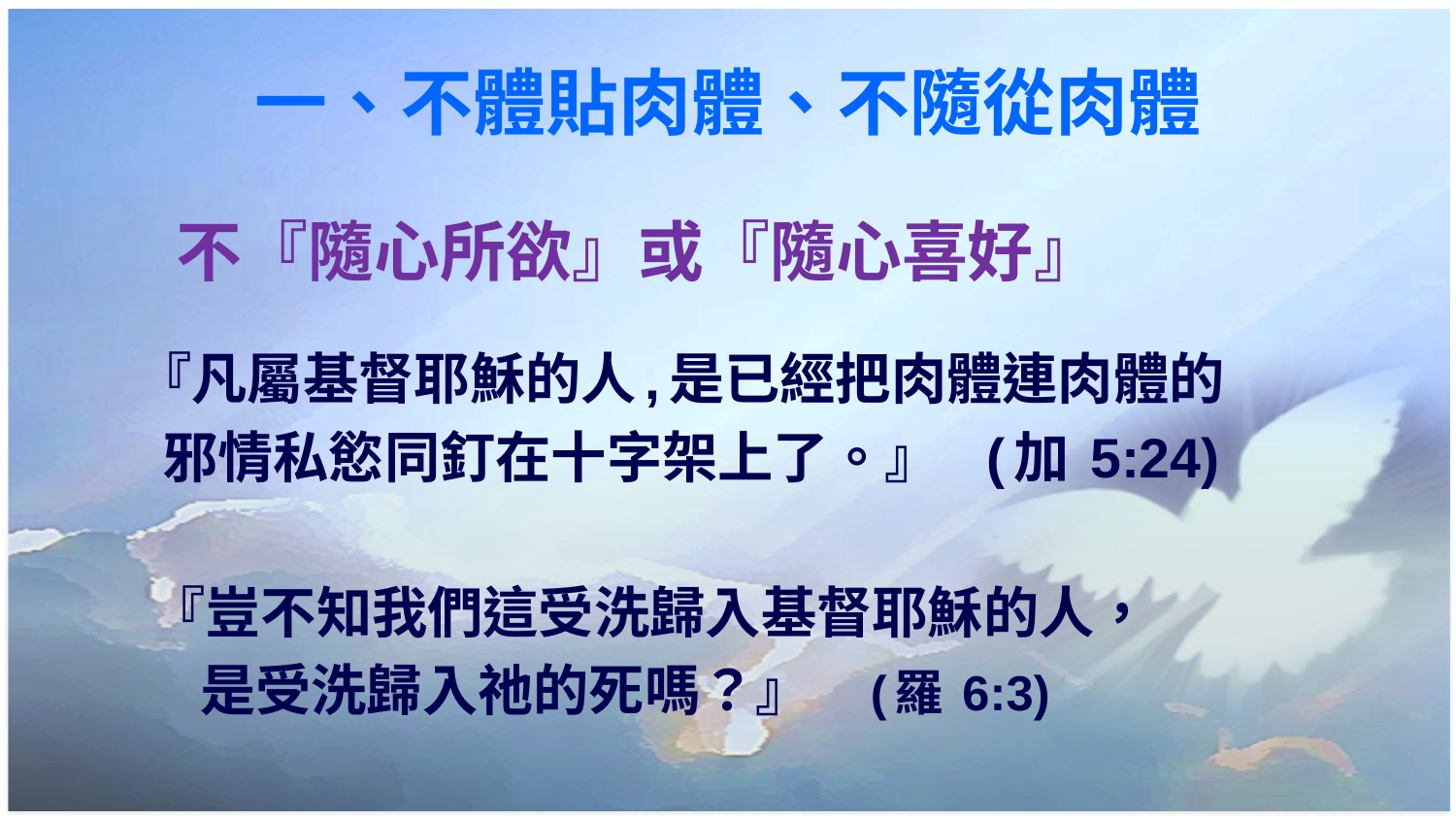

# 一、不體貼肉體、不隨從肉體
     不『隨心所欲』或『隨心喜好』

   『凡屬基督耶穌的人,是已經把肉體連肉體的
     邪情私慾同釘在十字架上了。』   (加 5:24)

    『豈不知我們這受洗歸入基督耶穌的人，
        是受洗歸入祂的死嗎？』    (羅 6:3)